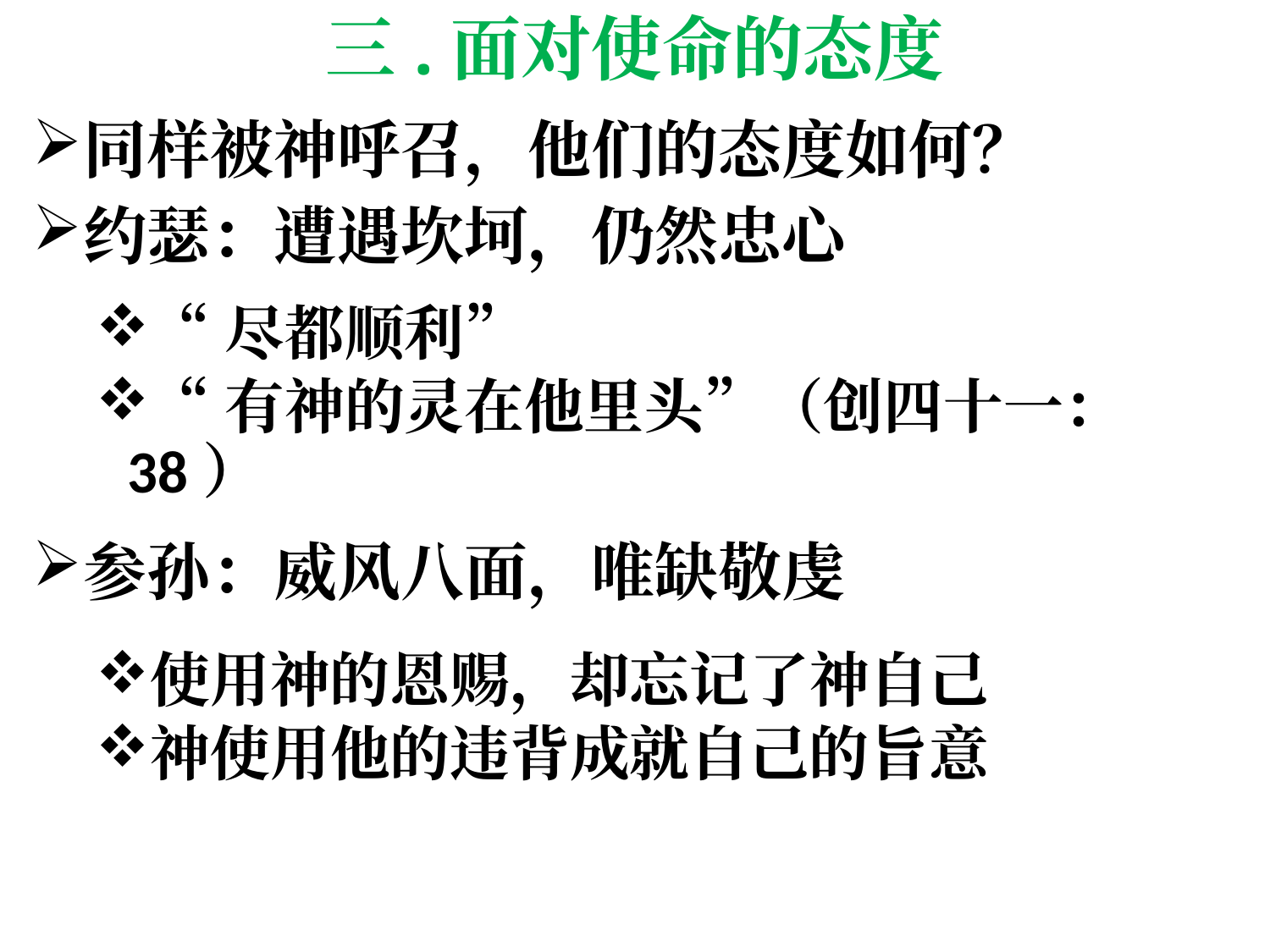

# 三.面对使命的态度
同样被神呼召，他们的态度如何？
约瑟：遭遇坎坷，仍然忠心

“尽都顺利”
“有神的灵在他里头”（创四十一：38）

参孙：威风八面，唯缺敬虔

使用神的恩赐，却忘记了神自己
神使用他的违背成就自己的旨意